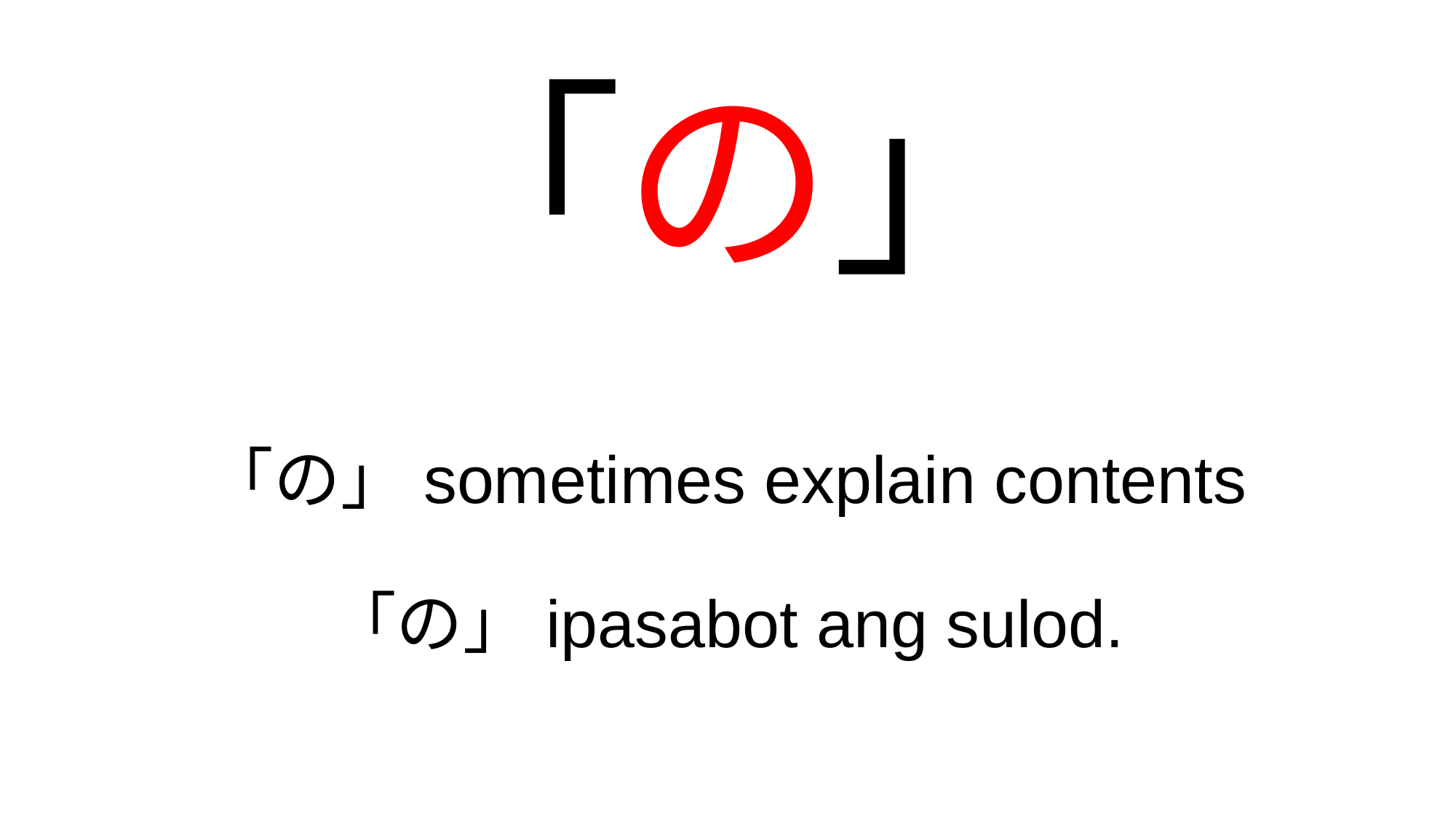

# 「の」 「の」sometimes explain contents 「の」ipasabot ang sulod.